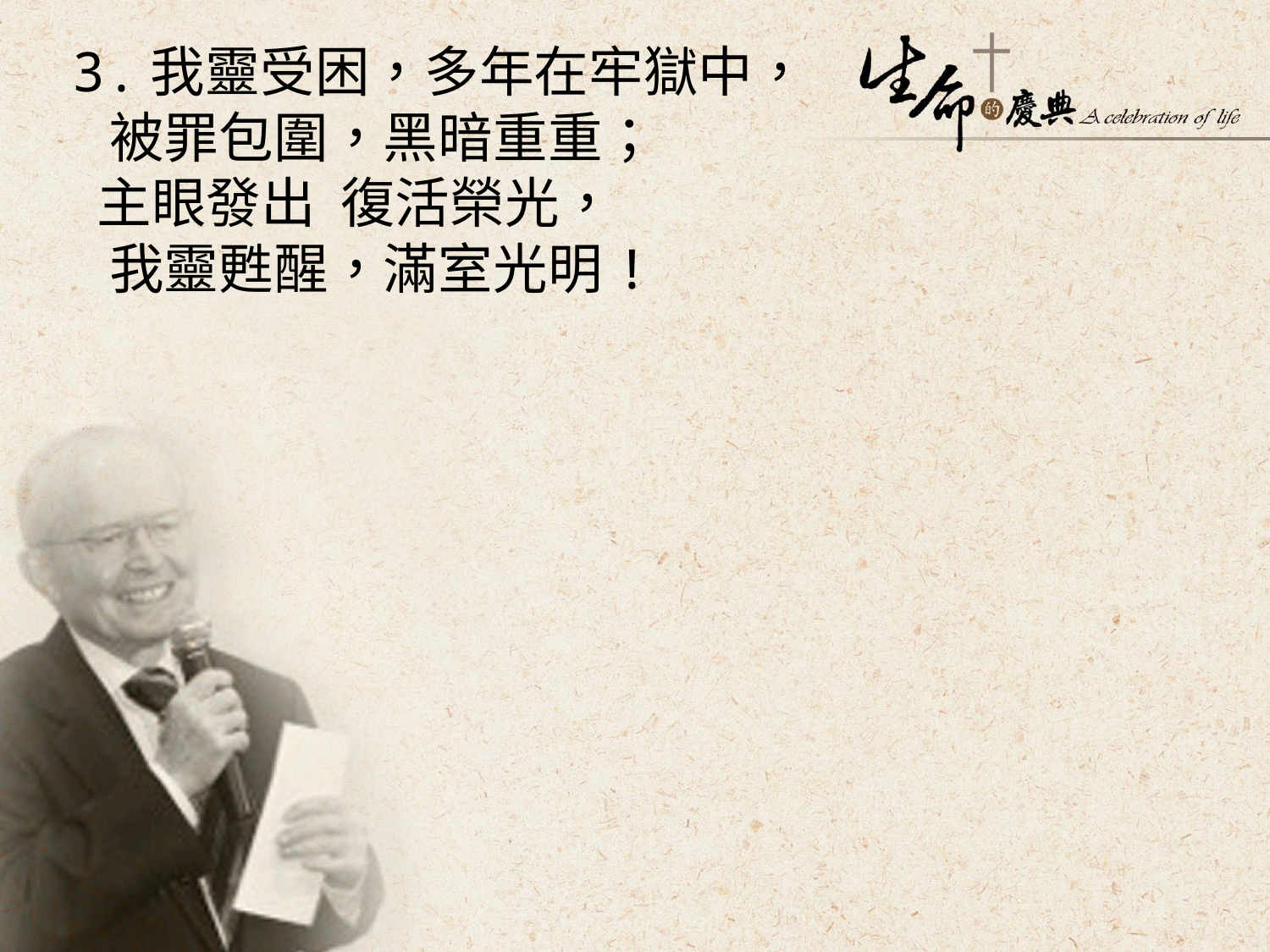

3.我靈受困，多年在牢獄中，
  被罪包圍，黑暗重重；
  主眼發出  復活榮光，
  我靈甦醒，滿室光明!